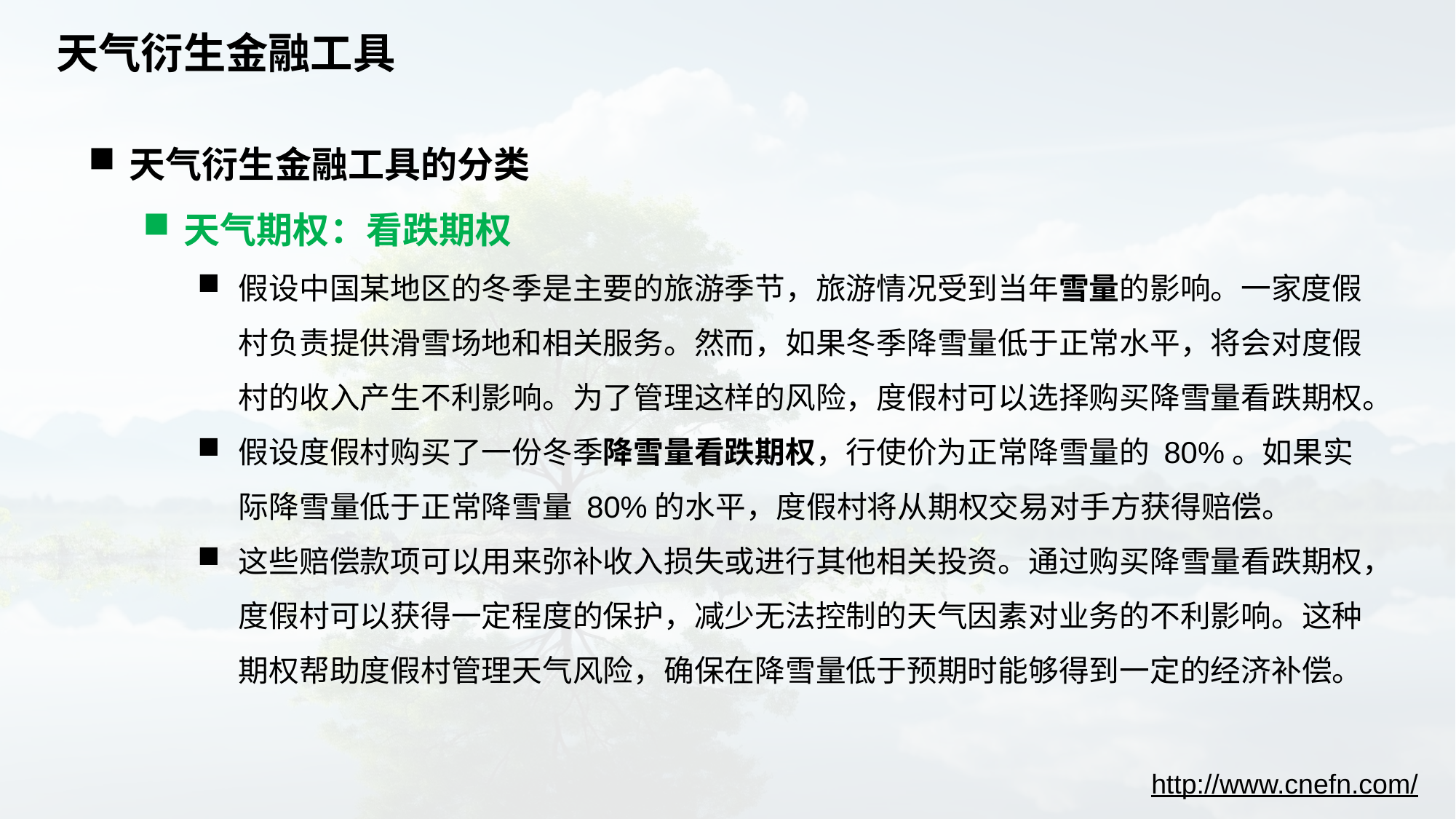

# 天气衍生金融工具
天气衍生金融工具的分类
天气期权：看跌期权
假设中国某地区的冬季是主要的旅游季节，旅游情况受到当年雪量的影响。一家度假村负责提供滑雪场地和相关服务。然而，如果冬季降雪量低于正常水平，将会对度假村的收入产生不利影响。为了管理这样的风险，度假村可以选择购买降雪量看跌期权。
假设度假村购买了一份冬季降雪量看跌期权，行使价为正常降雪量的 80%。如果实际降雪量低于正常降雪量 80%的水平，度假村将从期权交易对手方获得赔偿。
这些赔偿款项可以用来弥补收入损失或进行其他相关投资。通过购买降雪量看跌期权，度假村可以获得一定程度的保护，减少无法控制的天气因素对业务的不利影响。这种期权帮助度假村管理天气风险，确保在降雪量低于预期时能够得到一定的经济补偿。